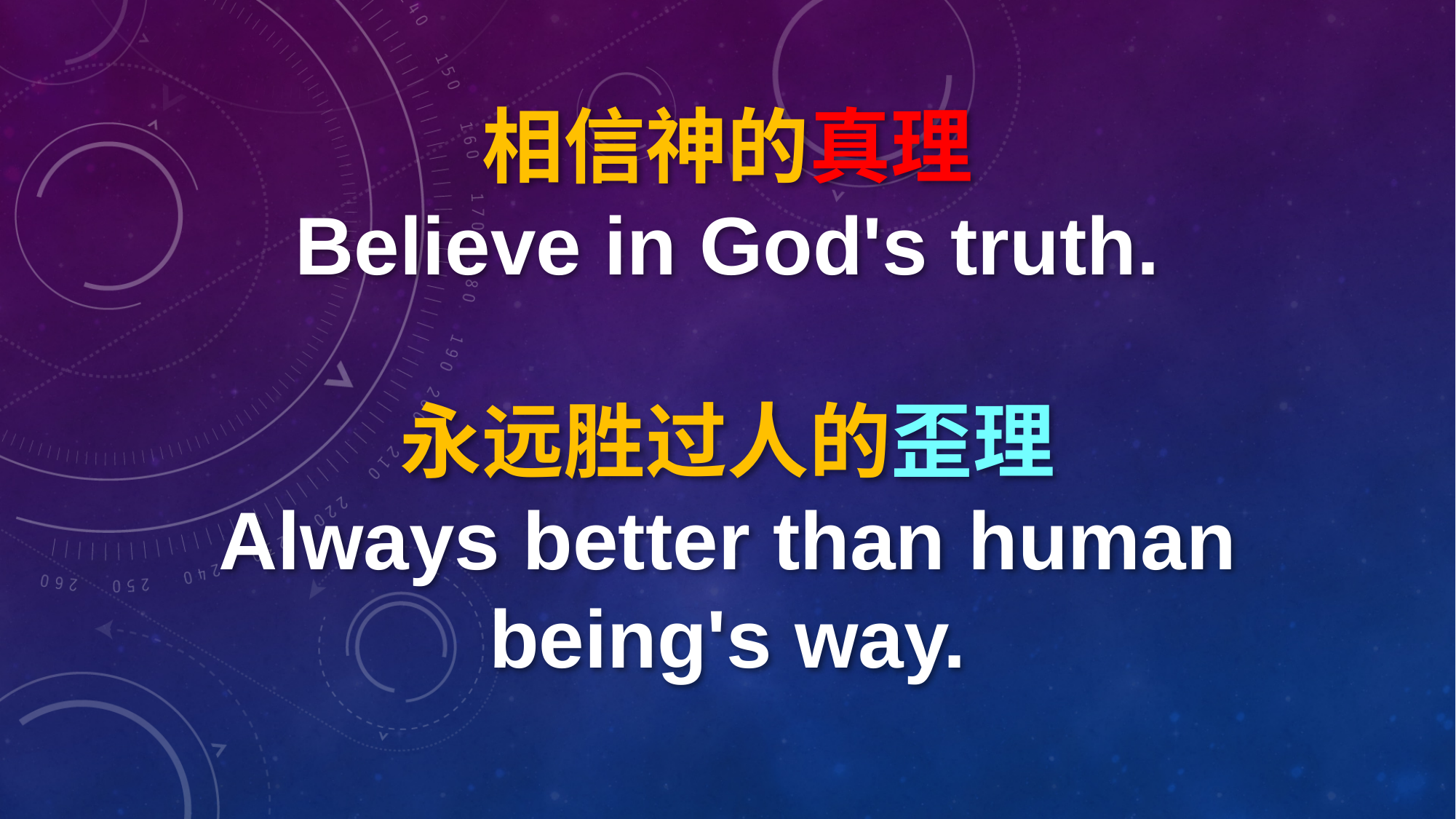

相信神的真理
Believe in God's truth.

永远胜过人的歪理
Always better than human being's way.